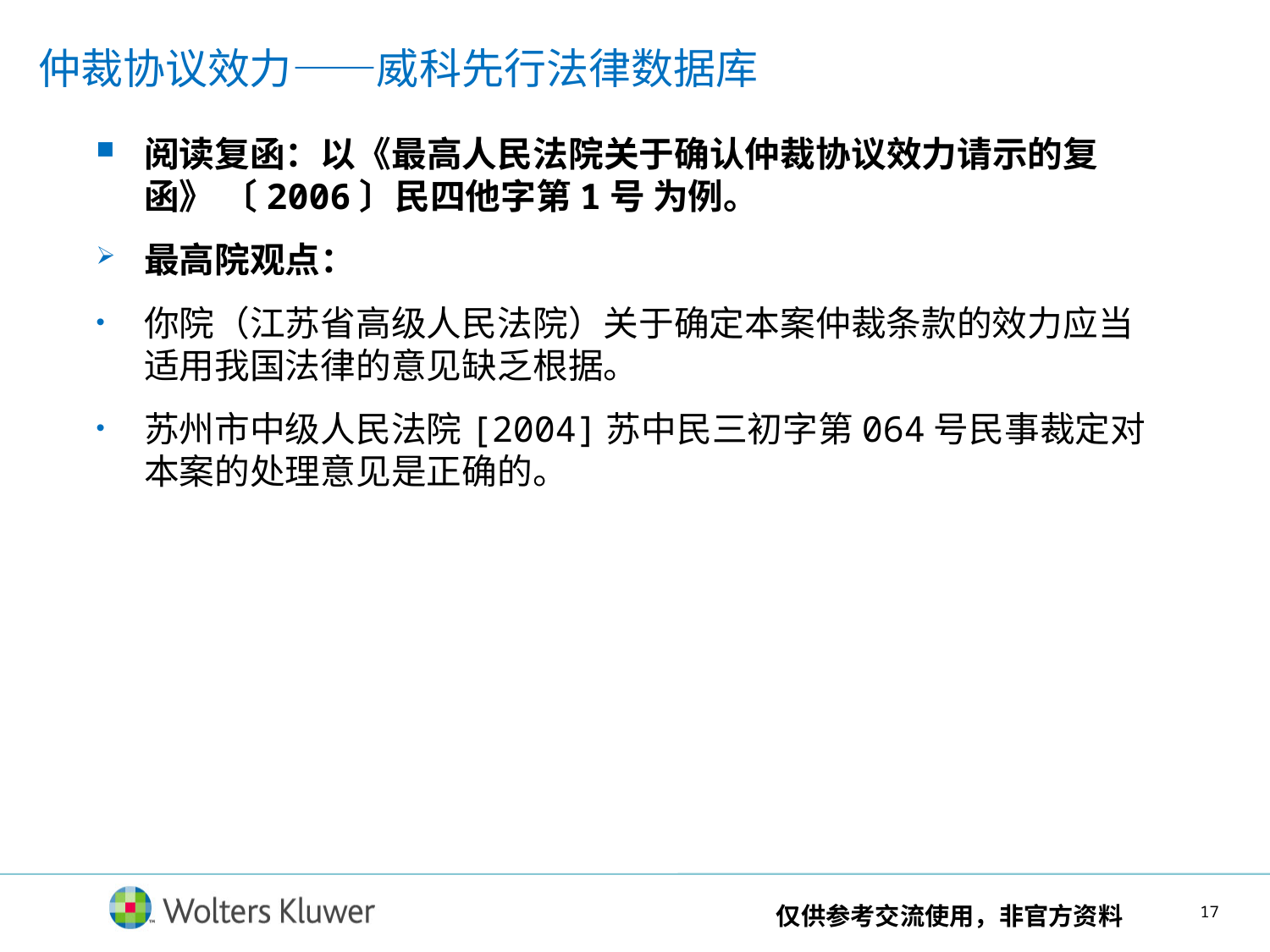

仲裁协议效力——威科先行法律数据库
阅读复函：以《最高人民法院关于确认仲裁协议效力请示的复函》 〔2006〕民四他字第1号 为例。
最高院观点：
你院（江苏省高级人民法院）关于确定本案仲裁条款的效力应当适用我国法律的意见缺乏根据。
苏州市中级人民法院[2004]苏中民三初字第064号民事裁定对本案的处理意见是正确的。

仅供参考交流使用，非官方资料
17